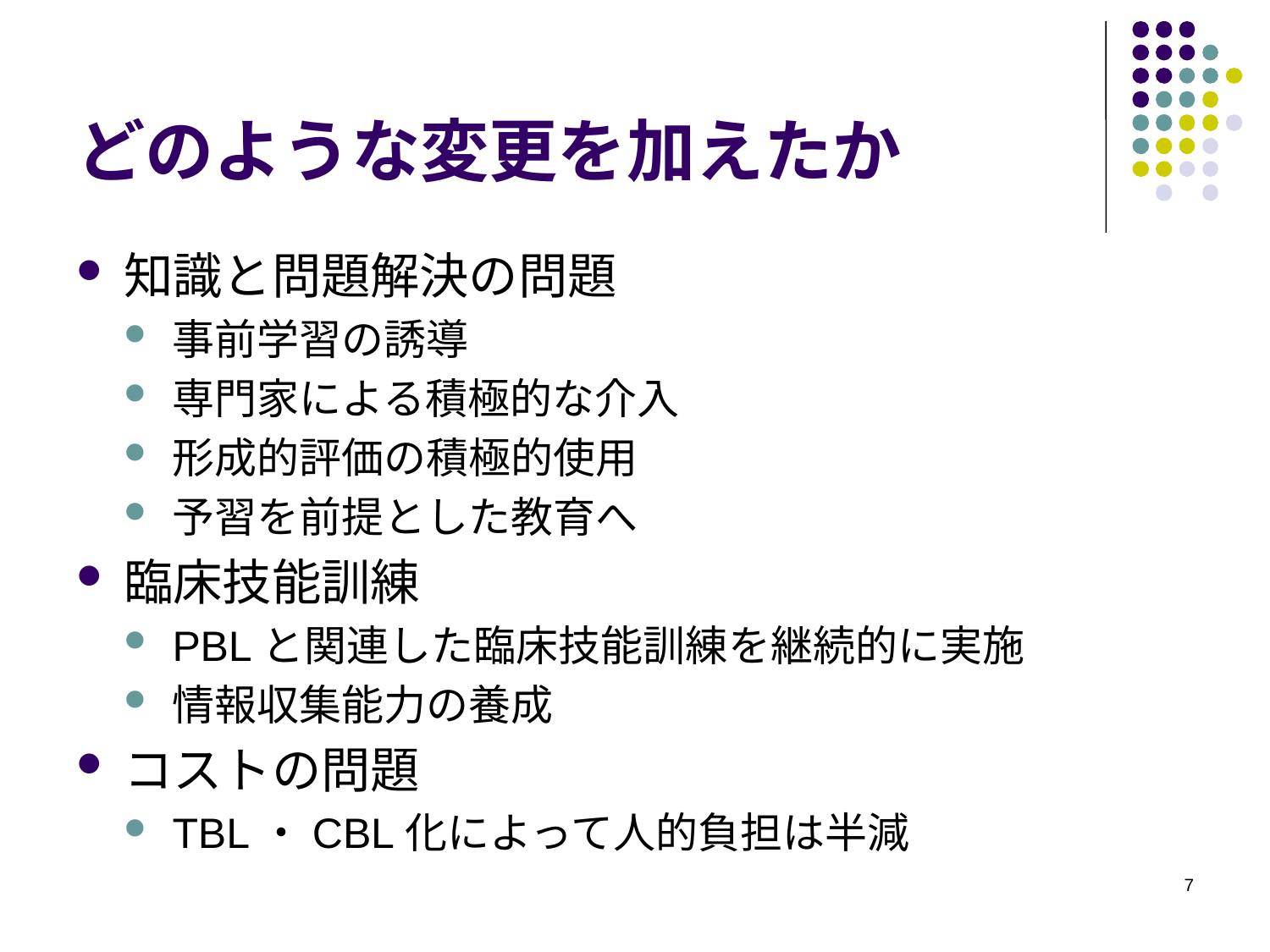

# どのような変更を加えたか
知識と問題解決の問題
事前学習の誘導
専門家による積極的な介入
形成的評価の積極的使用
予習を前提とした教育へ
臨床技能訓練
PBLと関連した臨床技能訓練を継続的に実施
情報収集能力の養成
コストの問題
TBL・CBL化によって人的負担は半減
7